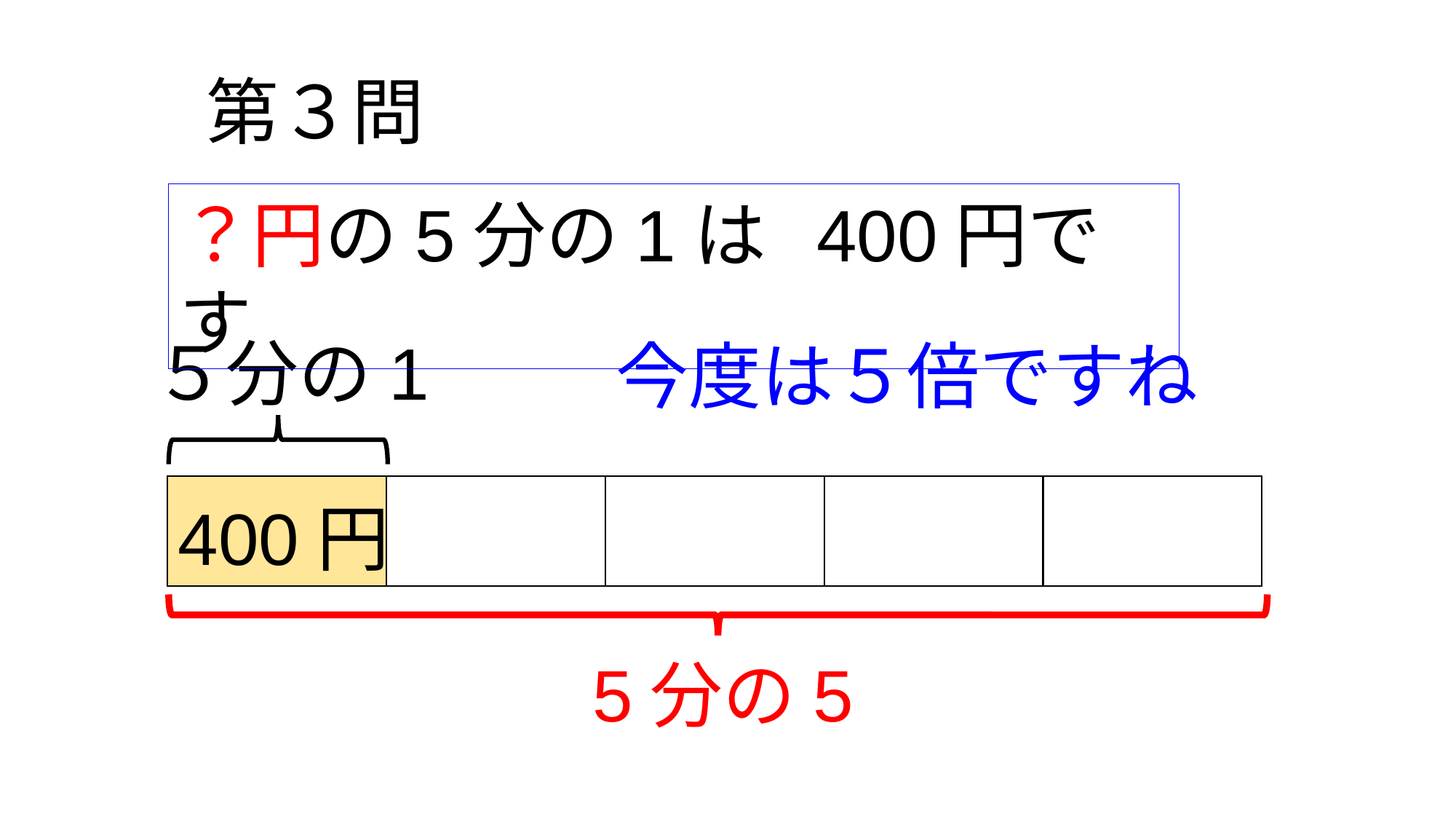

第３問

？円の5分の1は  400円です
５分の1
今度は５倍ですね

400円
5分の5